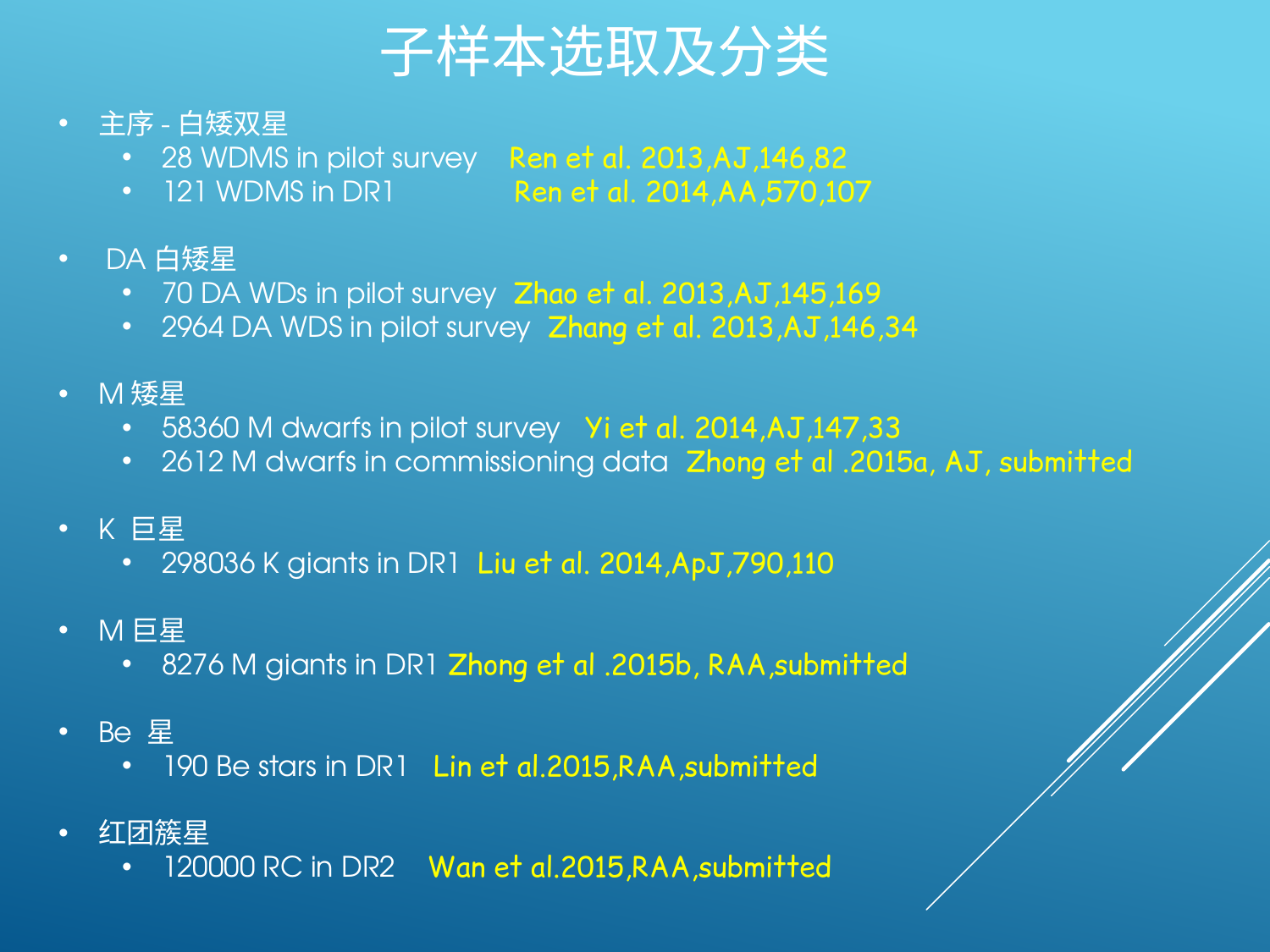

# 子样本选取及分类
主序-白矮双星
28 WDMS in pilot survey    Ren et al. 2013,AJ,146,82
121 WDMS in DR1               Ren et al. 2014,AA,570,107

 DA白矮星
70 DA WDs in pilot survey  Zhao et al. 2013,AJ,145,169
2964 DA WDS in pilot survey  Zhang et al. 2013,AJ,146,34

M矮星
58360 M dwarfs in pilot survey   Yi et al. 2014,AJ,147,33
2612 M dwarfs in commissioning data  Zhong et al .2015a, AJ, submitted

K 巨星
298036 K giants in DR1  Liu et al. 2014,ApJ,790,110

M巨星
8276 M giants in DR1 Zhong et al .2015b, RAA,submitted

Be 星
190 Be stars in DR1   Lin et al.2015,RAA,submitted

红团簇星
120000 RC in DR2    Wan et al.2015,RAA,submitted